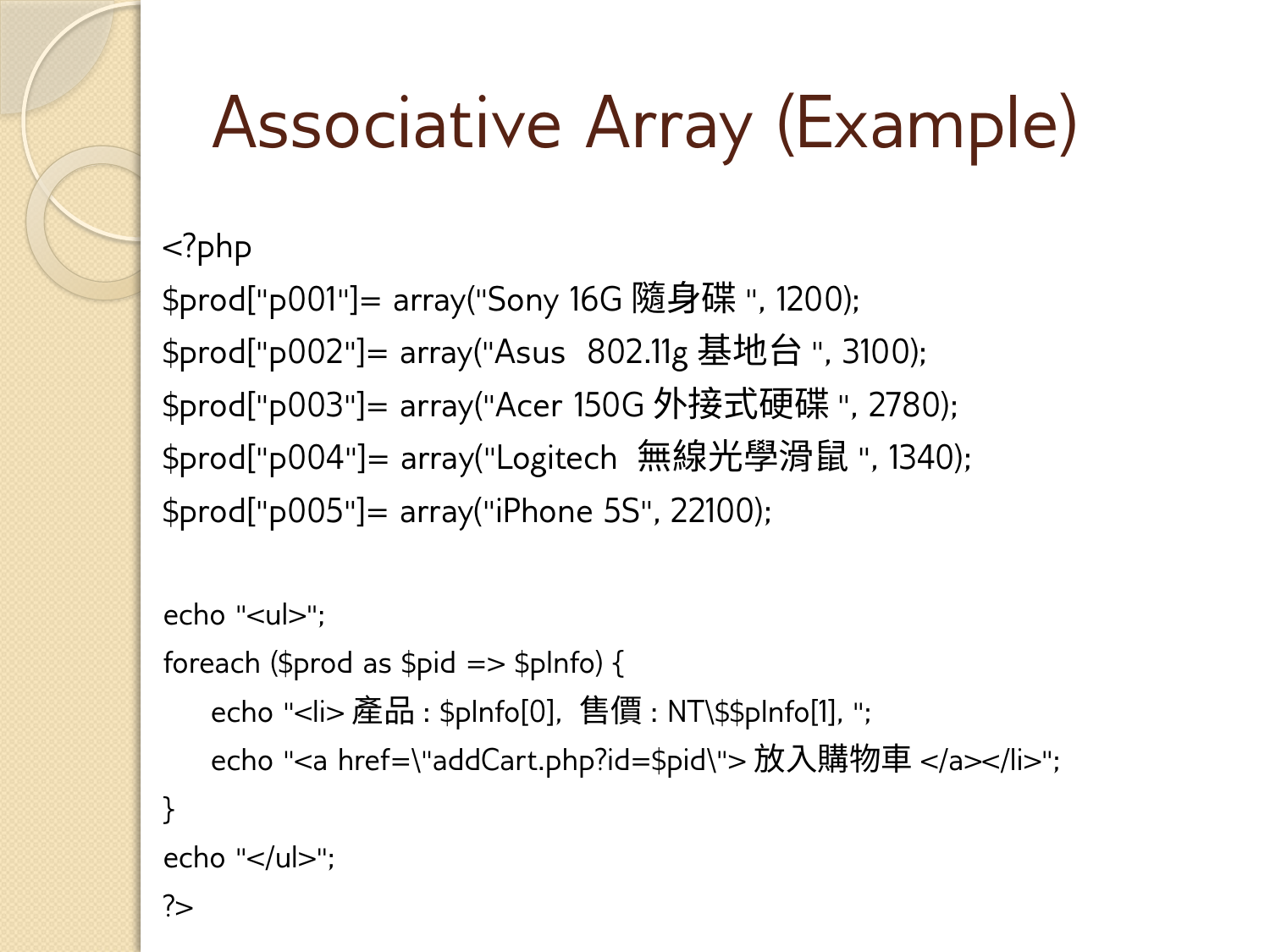

# Associative Array (Example)
<?php
$prod["p001"]= array("Sony 16G隨身碟", 1200);
$prod["p002"]= array("Asus  802.11g基地台", 3100);
$prod["p003"]= array("Acer 150G外接式硬碟", 2780);
$prod["p004"]= array("Logitech 無線光學滑鼠", 1340);
$prod["p005"]= array("iPhone 5S", 22100);

echo "<ul>";
foreach ($prod as $pid => $pInfo) {
     echo "<li>產品: $pInfo[0], 售價: NT\$$pInfo[1], ";
     echo "<a href=\"addCart.php?id=$pid\">放入購物車</a></li>";
}
echo "</ul>";
?>